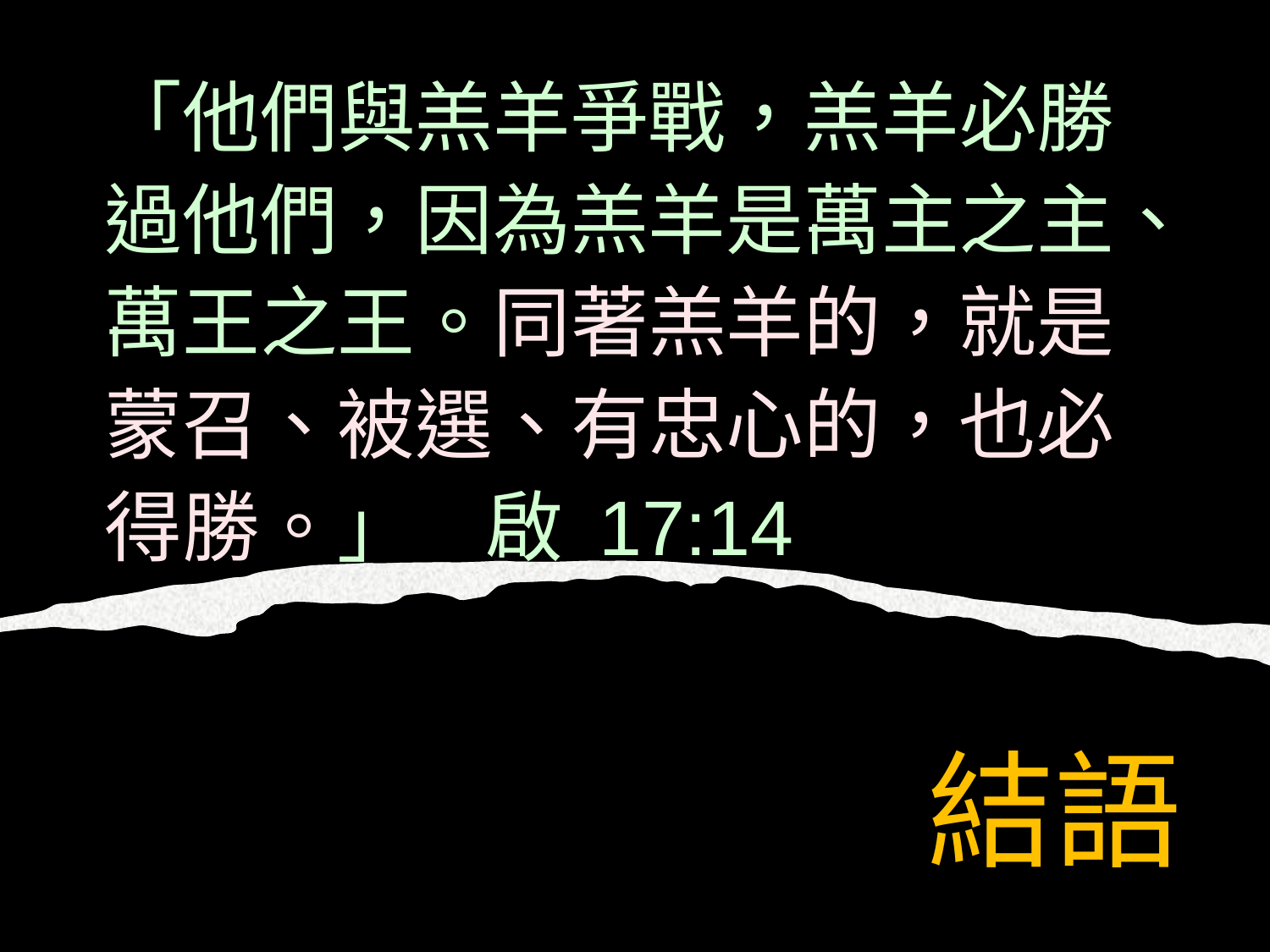

「他們與羔羊爭戰，羔羊必勝過他們，因為羔羊是萬主之主、萬王之王。同著羔羊的，就是蒙召、被選、有忠心的，也必得勝。」 	啟 17:14

# 結語